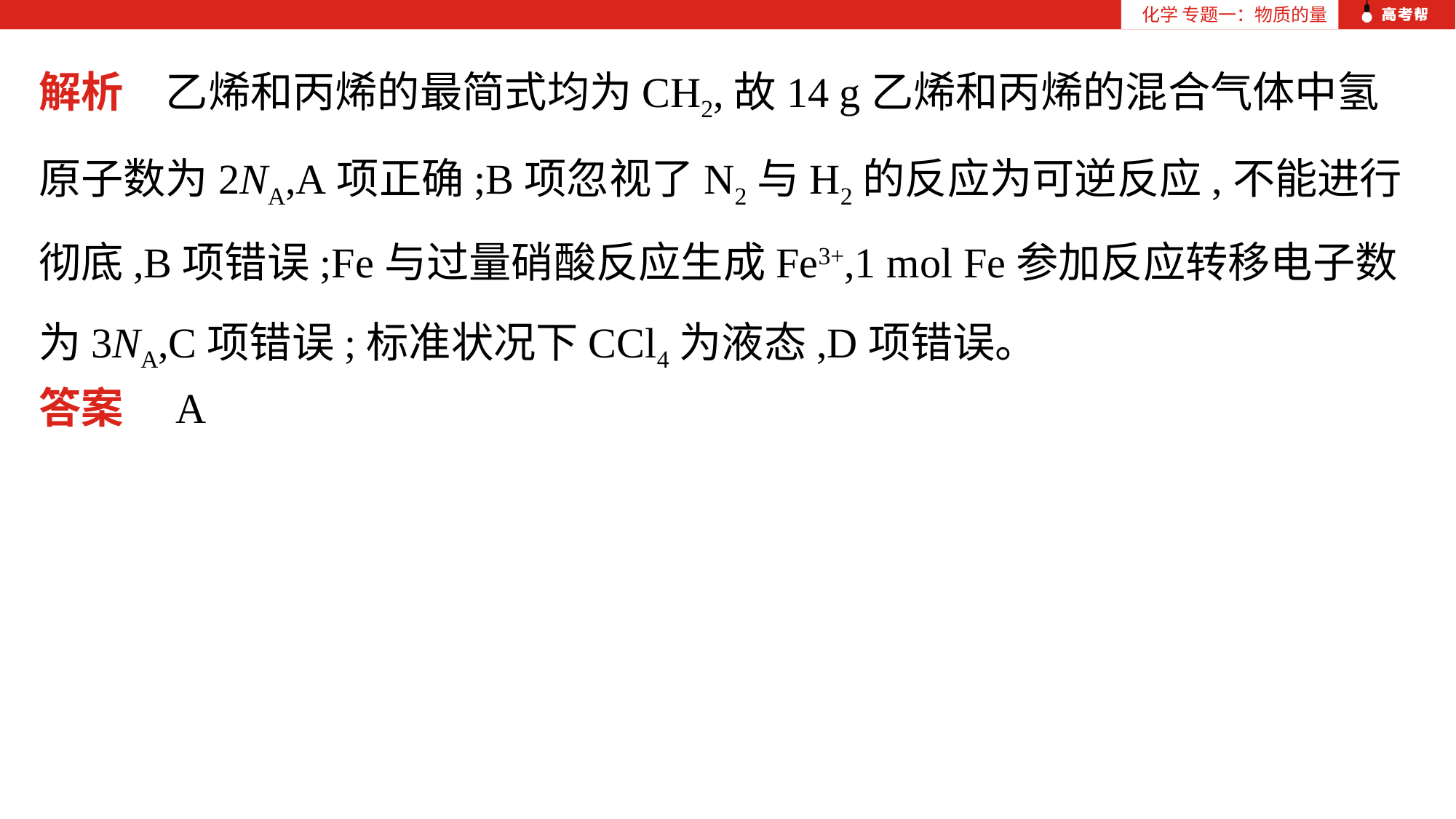

化学 专题一：物质的量

解析　乙烯和丙烯的最简式均为CH2,故14 g乙烯和丙烯的混合气体中氢原子数为2NA,A项正确;B项忽视了N2与H2的反应为可逆反应,不能进行彻底,B项错误;Fe与过量硝酸反应生成Fe3+,1 mol Fe参加反应转移电子数为3NA,C项错误;标准状况下CCl4为液态,D项错误。
答案　A